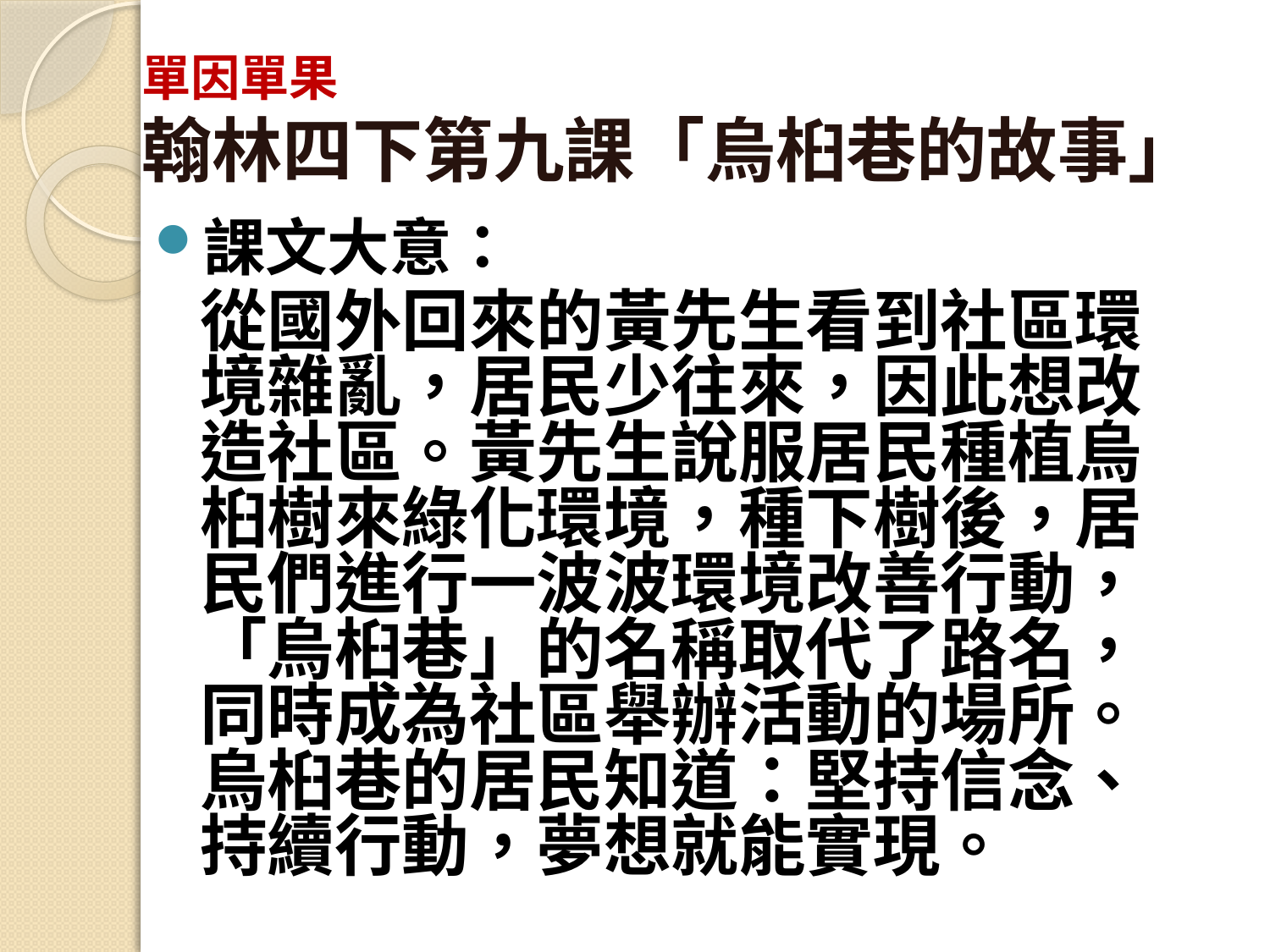

# 單因單果 翰林四下第九課「烏桕巷的故事」
課文大意：
		從國外回來的黃先生看到社區環境雜亂，居民少往來，因此想改造社區。黃先生說服居民種植烏桕樹來綠化環境，種下樹後，居民們進行一波波環境改善行動，「烏桕巷」的名稱取代了路名，同時成為社區舉辦活動的場所。烏桕巷的居民知道：堅持信念、持續行動，夢想就能實現。